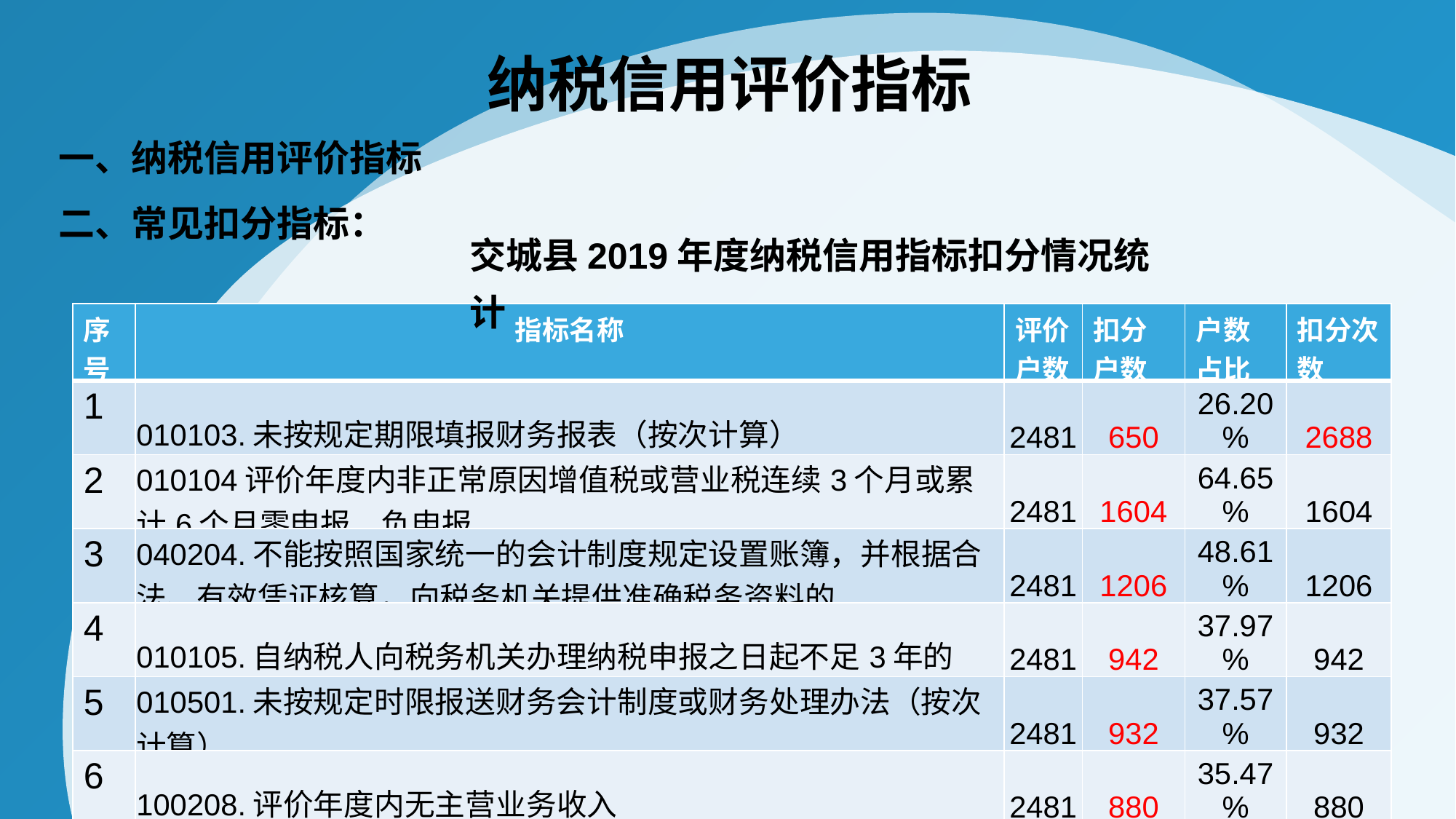

纳税信用评价指标
一、纳税信用评价指标
二、常见扣分指标：
交城县2019年度纳税信用指标扣分情况统计
| 序号 | 指标名称 | 评价户数 | 扣分户数 | 户数占比 | 扣分次数 |
| --- | --- | --- | --- | --- | --- |
| 1 | 010103.未按规定期限填报财务报表（按次计算） | 2481 | 650 | 26.20% | 2688 |
| 2 | 010104评价年度内非正常原因增值税或营业税连续3个月或累计6个月零申报、负申报 | 2481 | 1604 | 64.65% | 1604 |
| 3 | 040204.不能按照国家统一的会计制度规定设置账簿，并根据合法、有效凭证核算，向税务机关提供准确税务资料的 | 2481 | 1206 | 48.61% | 1206 |
| 4 | 010105.自纳税人向税务机关办理纳税申报之日起不足3年的 | 2481 | 942 | 37.97% | 942 |
| 5 | 010501.未按规定时限报送财务会计制度或财务处理办法（按次计算） | 2481 | 932 | 37.57% | 932 |
| 6 | 100208.评价年度内无主营业务收入 | 2481 | 880 | 35.47% | 880 |